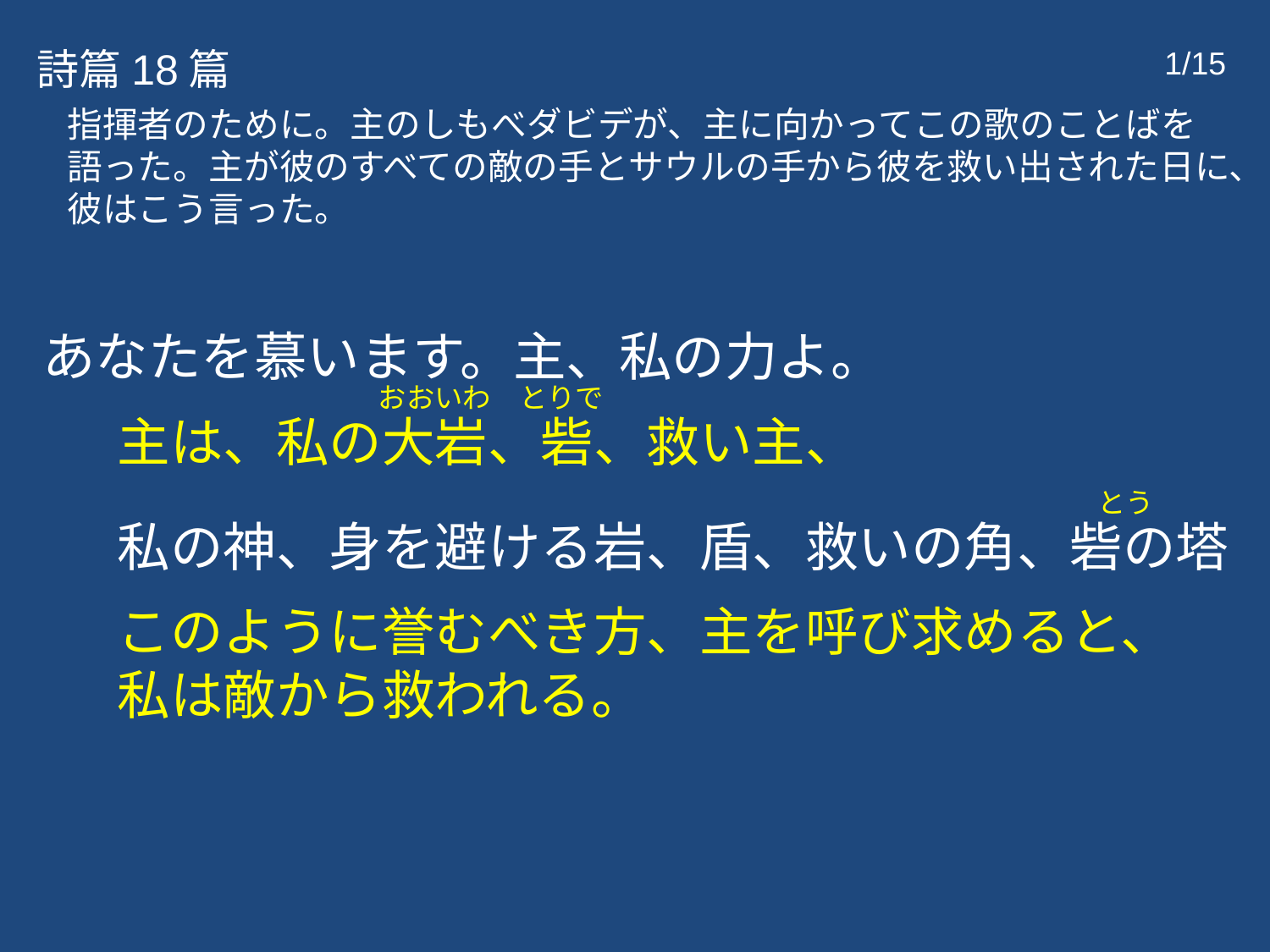

詩篇18篇
1/15
指揮者のために。主のしもべダビデが、主に向かってこの歌のことばを語った。主が彼のすべての敵の手とサウルの手から彼を救い出された日に、彼はこう言った。

あなたを慕います。主、私の力よ。
主は、私の大岩、砦、救い主、
私の神、身を避ける岩、盾、救いの角、砦の塔
このように誉むべき方、主を呼び求めると、　私は敵から救われる。
おおいわ
とりで
とう